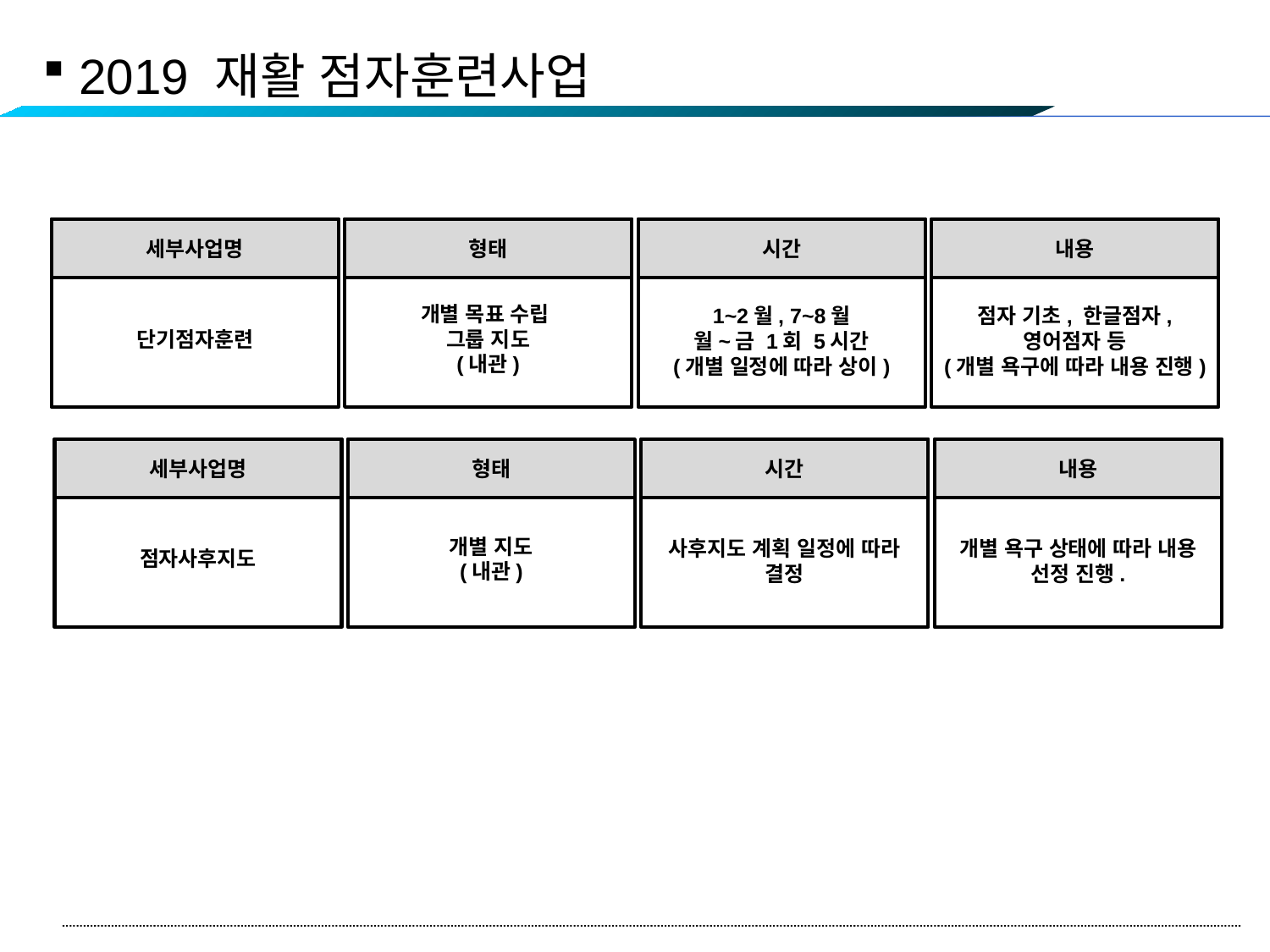

2019 재활 점자훈련사업

단기점자훈련
세부사업명

개별 목표 수립
그룹 지도
(내관)
형태

1~2월, 7~8월
월~금 1회 5시간
(개별 일정에 따라 상이)
시간

점자 기초, 한글점자, 영어점자 등
(개별 욕구에 따라 내용 진행)
내용

점자사후지도
세부사업명

개별 지도
(내관)
형태

사후지도 계획 일정에 따라 결정
시간

개별 욕구 상태에 따라 내용 선정 진행.
내용